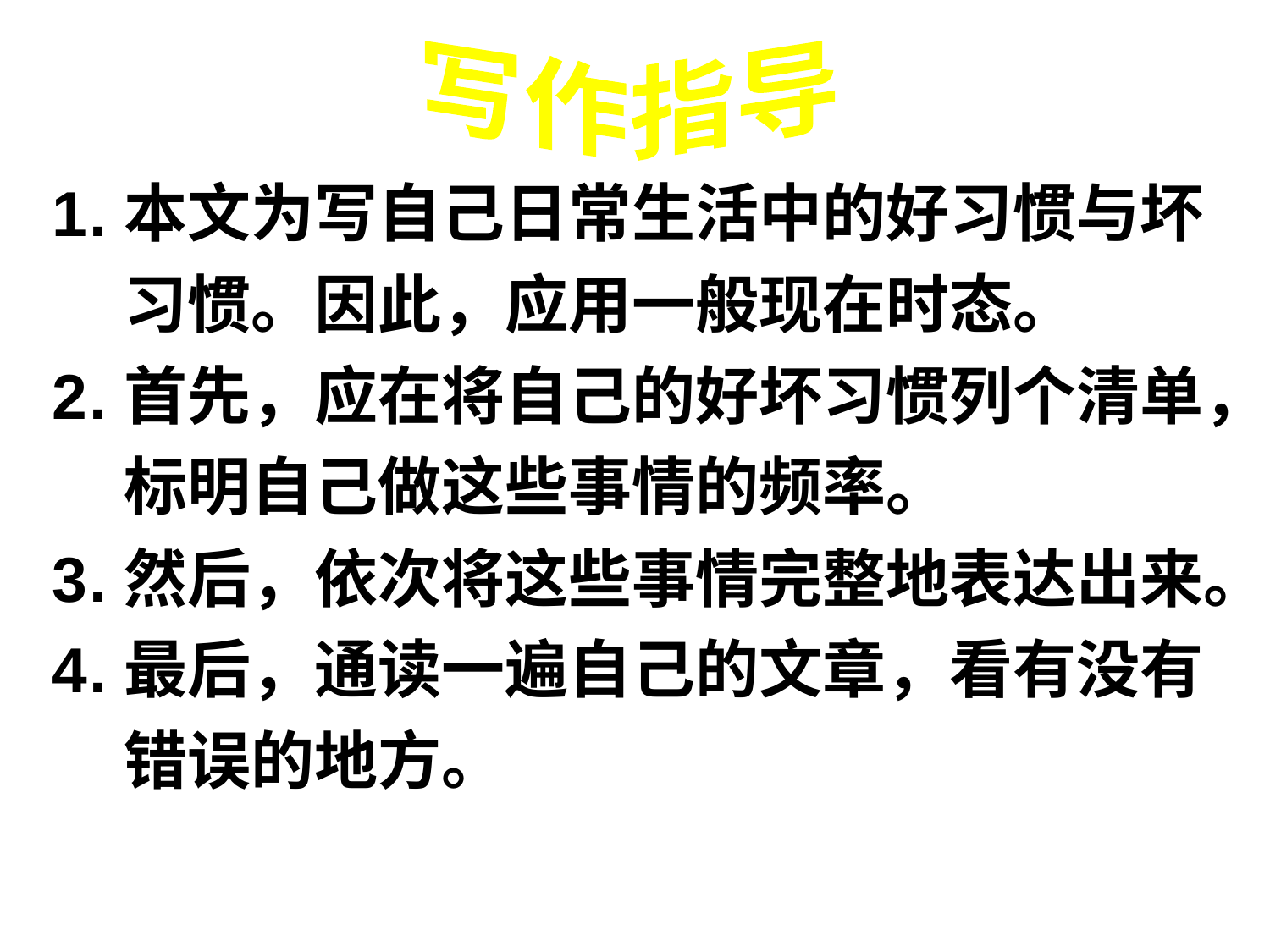

写作指导
本文为写自己日常生活中的好习惯与坏习惯。因此，应用一般现在时态。
首先，应在将自己的好坏习惯列个清单，标明自己做这些事情的频率。
然后，依次将这些事情完整地表达出来。
最后，通读一遍自己的文章，看有没有错误的地方。